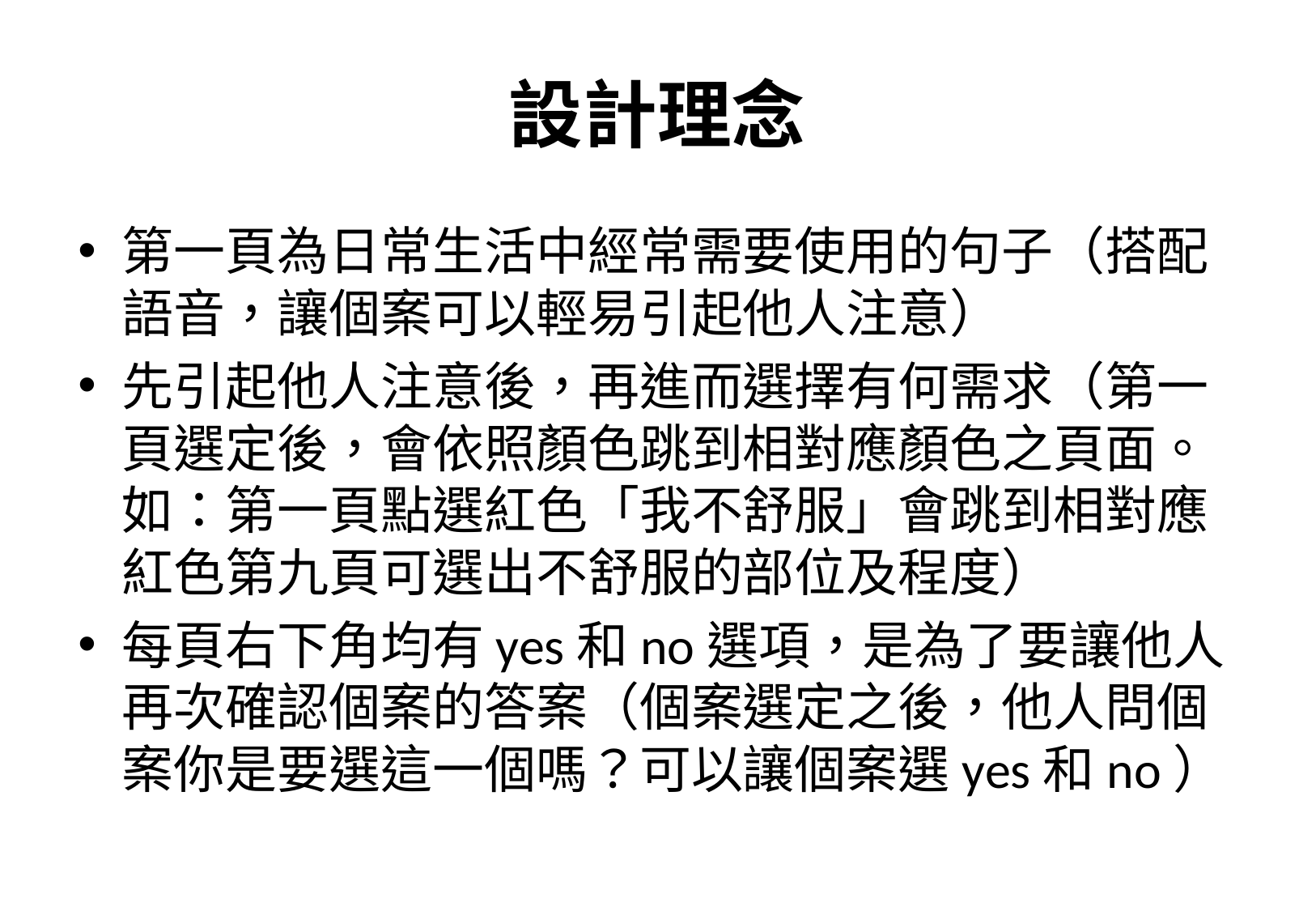

# 設計理念
第一頁為日常生活中經常需要使用的句子（搭配語音，讓個案可以輕易引起他人注意）
先引起他人注意後，再進而選擇有何需求（第一頁選定後，會依照顏色跳到相對應顏色之頁面。如：第一頁點選紅色「我不舒服」會跳到相對應紅色第九頁可選出不舒服的部位及程度）
每頁右下角均有yes和no選項，是為了要讓他人再次確認個案的答案（個案選定之後，他人問個案你是要選這一個嗎？可以讓個案選yes和no）